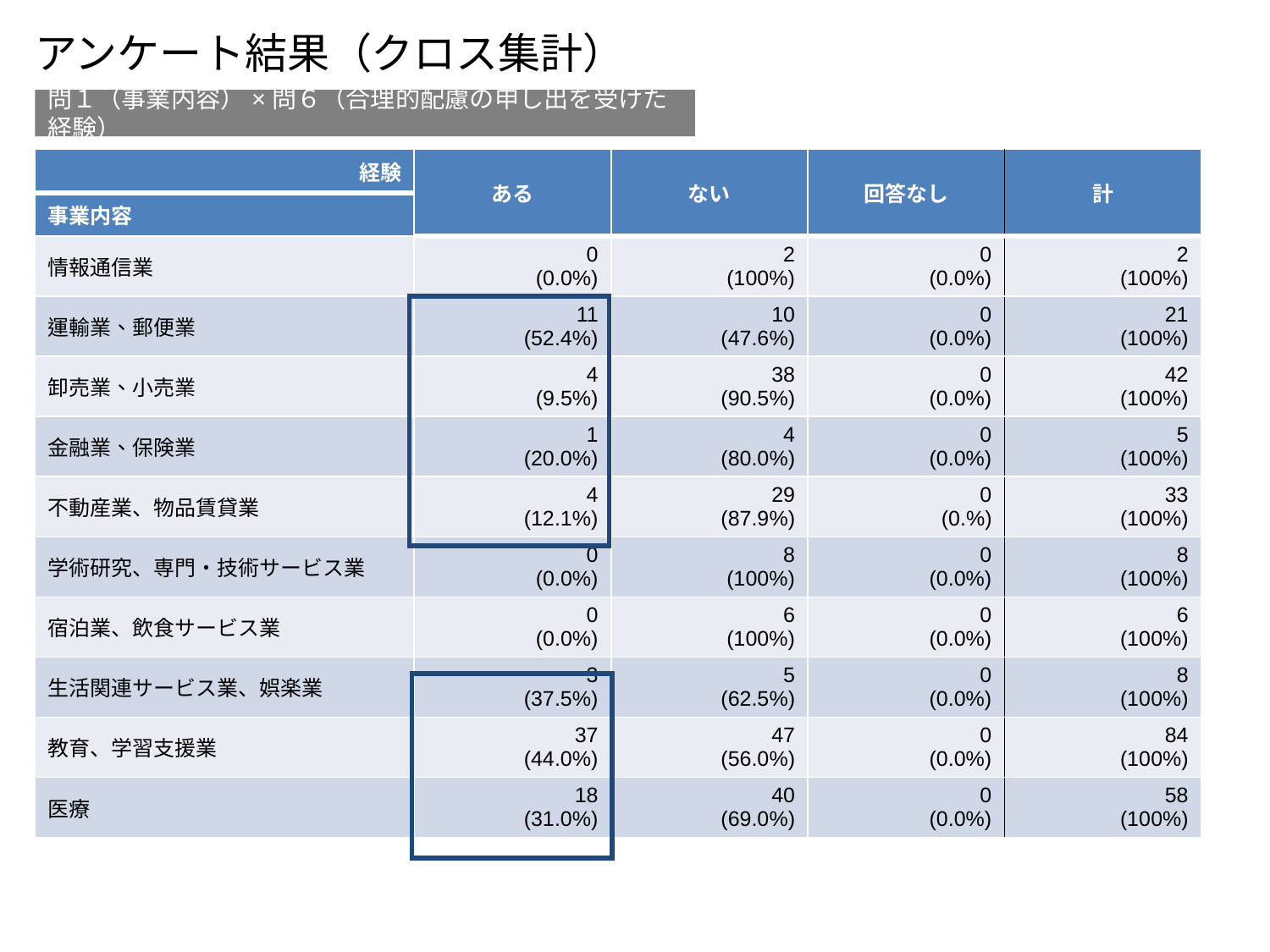

アンケート結果（クロス集計）

問１（事業内容）×問６（合理的配慮の申し出を受けた経験）
| 経験 | ある | ない | 回答なし | 計 |
| --- | --- | --- | --- | --- |
| 事業内容 |  |  |  |  |
| 情報通信業 | 0 (0.0%) | 2 (100%) | 0 (0.0%) | 2 (100%) |
| 運輸業、郵便業 | 11 (52.4%) | 10 (47.6%) | 0 (0.0%) | 21 (100%) |
| 卸売業、小売業 | 4 (9.5%) | 38 (90.5%) | 0 (0.0%) | 42 (100%) |
| 金融業、保険業 | 1 (20.0%) | 4 (80.0%) | 0 (0.0%) | 5 (100%) |
| 不動産業、物品賃貸業 | 4 (12.1%) | 29 (87.9%) | 0 (0.%) | 33 (100%) |
| 学術研究、専門・技術サービス業 | 0 (0.0%) | 8 (100%) | 0 (0.0%) | 8 (100%) |
| 宿泊業、飲食サービス業 | 0 (0.0%) | 6 (100%) | 0 (0.0%) | 6 (100%) |
| 生活関連サービス業、娯楽業 | 3 (37.5%) | 5 (62.5%) | 0 (0.0%) | 8 (100%) |
| 教育、学習支援業 | 37 (44.0%) | 47 (56.0%) | 0 (0.0%) | 84 (100%) |
| 医療 | 18 (31.0%) | 40 (69.0%) | 0 (0.0%) | 58 (100%) |
|  |
| --- |
|  |
| --- |